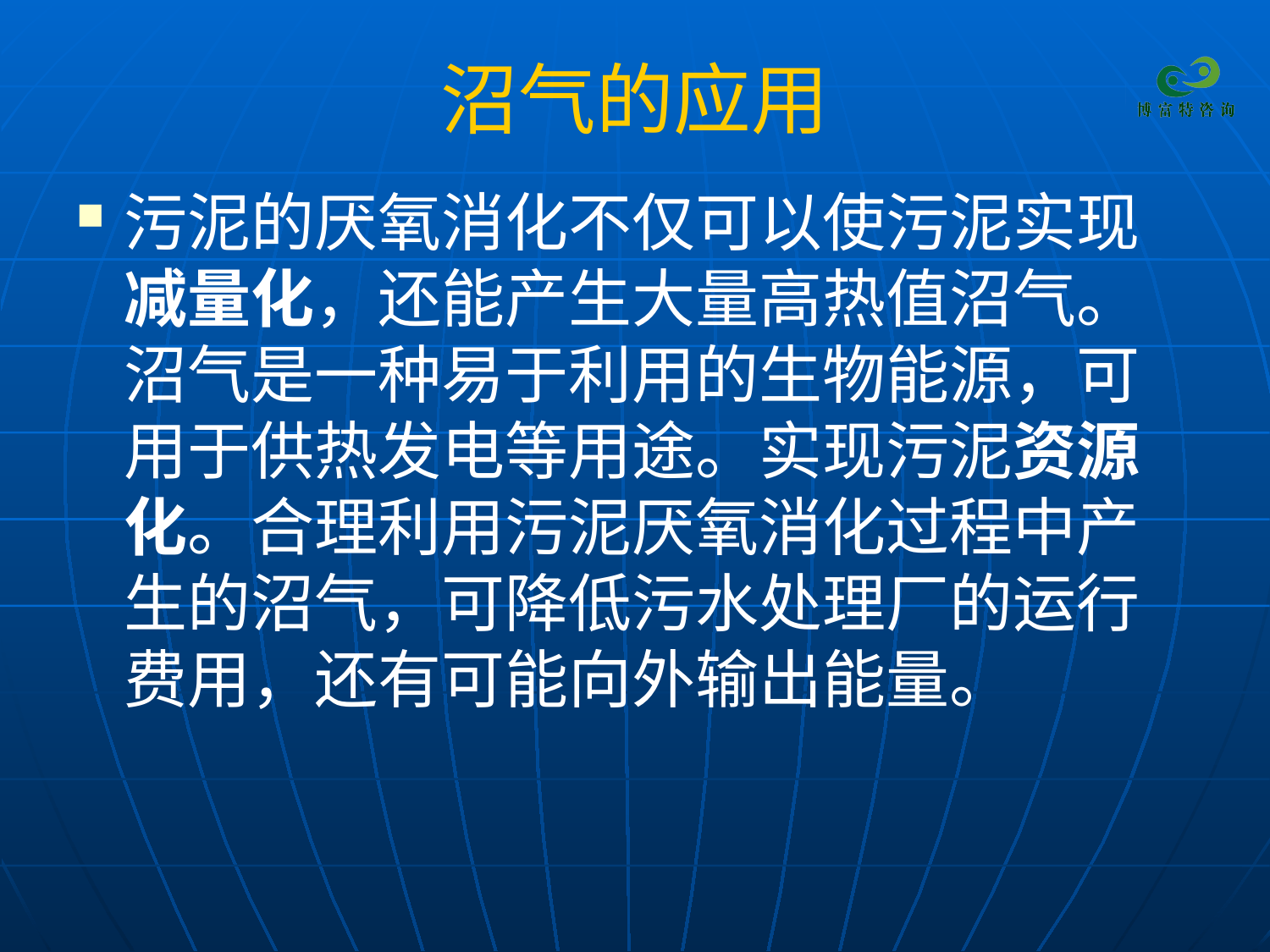

# 沼气的应用
污泥的厌氧消化不仅可以使污泥实现减量化，还能产生大量高热值沼气。沼气是一种易于利用的生物能源，可用于供热发电等用途。实现污泥资源化。合理利用污泥厌氧消化过程中产生的沼气，可降低污水处理厂的运行费用，还有可能向外输出能量。